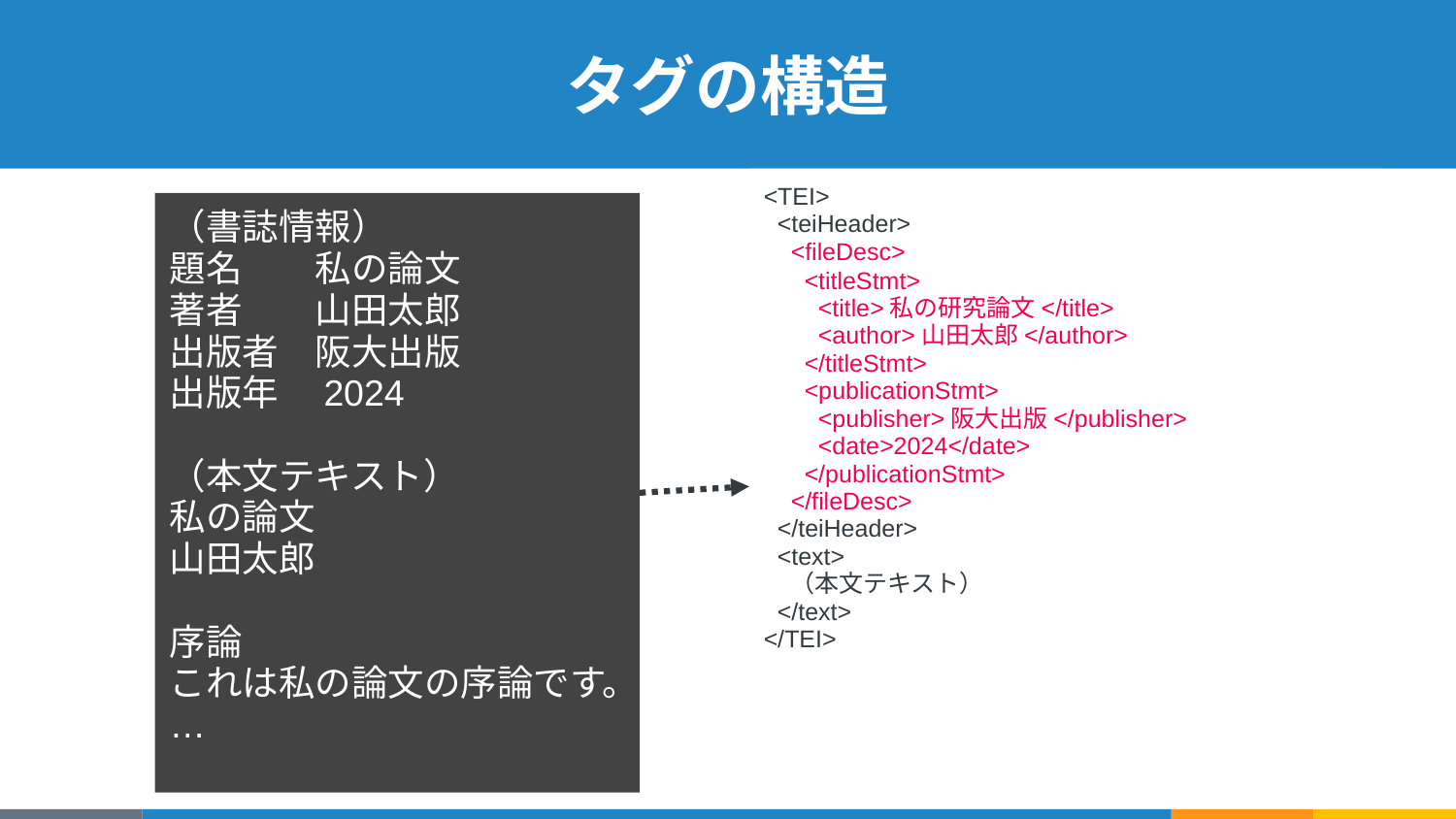

# タグの構造
<TEI>
  <teiHeader>
    <fileDesc>
      <titleStmt>
        <title>私の研究論文</title>
        <author>山田太郎</author>
      </titleStmt>
      <publicationStmt>
        <publisher>阪大出版</publisher>
        <date>2024</date>
      </publicationStmt>
    </fileDesc>
  </teiHeader>
  <text>
    （本文テキスト）
  </text>
</TEI>
（書誌情報）
題名　　私の論文
著者　　山田太郎
出版者　阪大出版
出版年　2024

（本文テキスト）
私の論文
山田太郎

序論
これは私の論文の序論です。
…